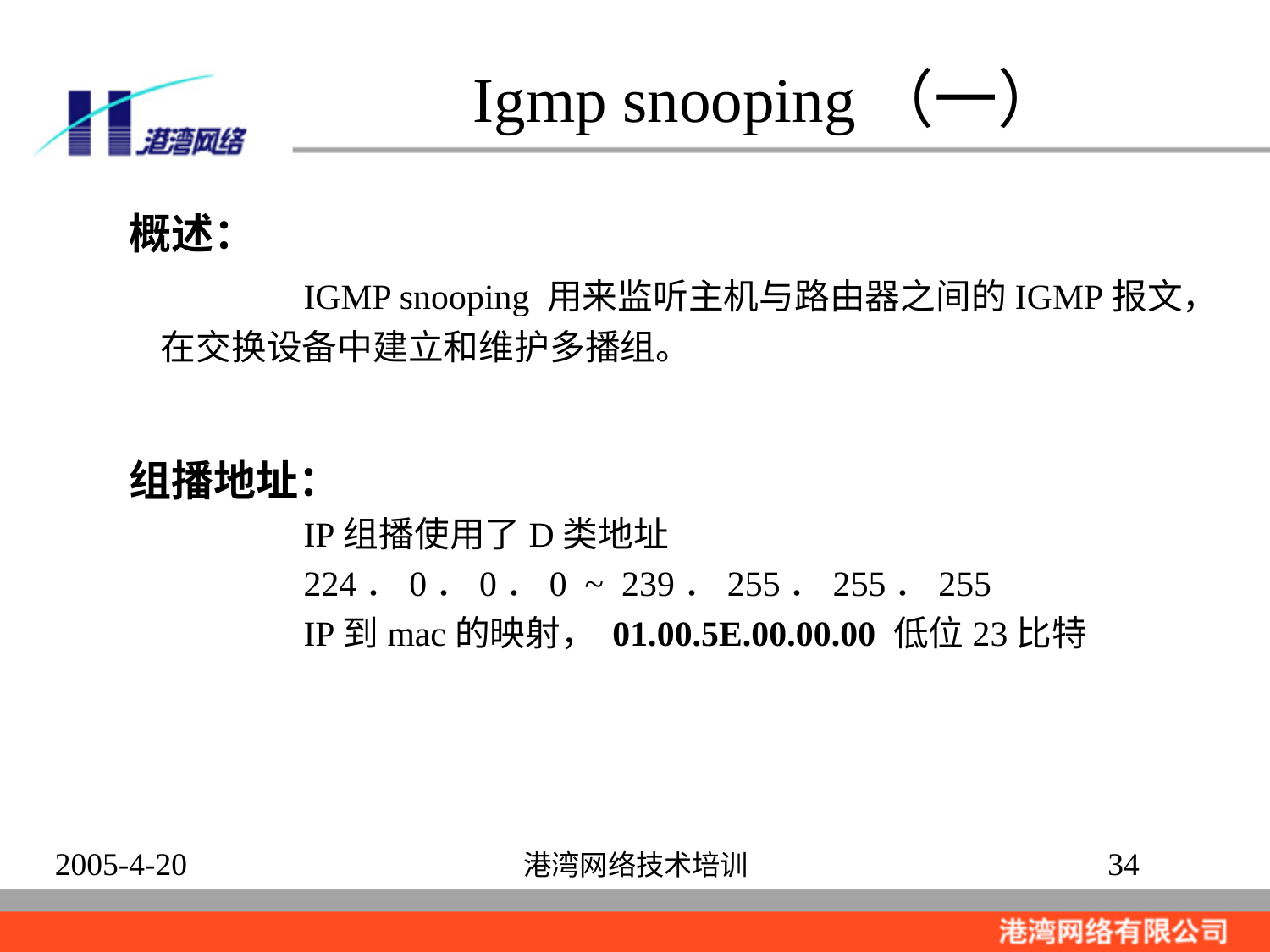

# Igmp snooping（一）
概述：
		IGMP snooping 用来监听主机与路由器之间的IGMP报文，
   在交换设备中建立和维护多播组。

组播地址：
		IP组播使用了D类地址
		224．0．0．0  ~  239．255．255．255
		IP到mac的映射， 01.00.5E.00.00.00 低位23比特